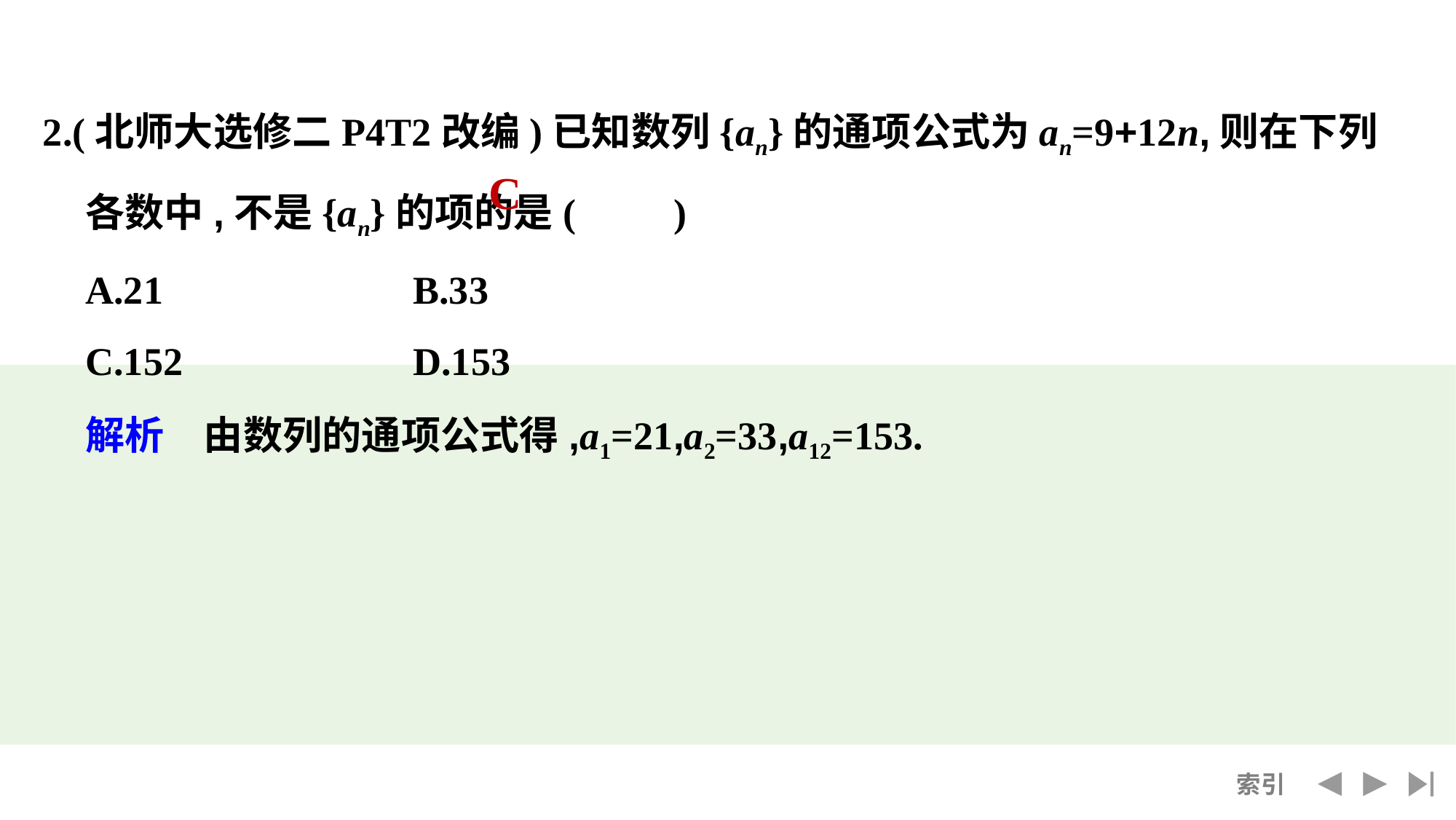

2.(北师大选修二P4T2改编)已知数列{an}的通项公式为an=9+12n,则在下列各数中,不是{an}的项的是(　　)
	A.21			B.33
	C.152			D.153
	解析　由数列的通项公式得,a1=21,a2=33,a12=153.
C